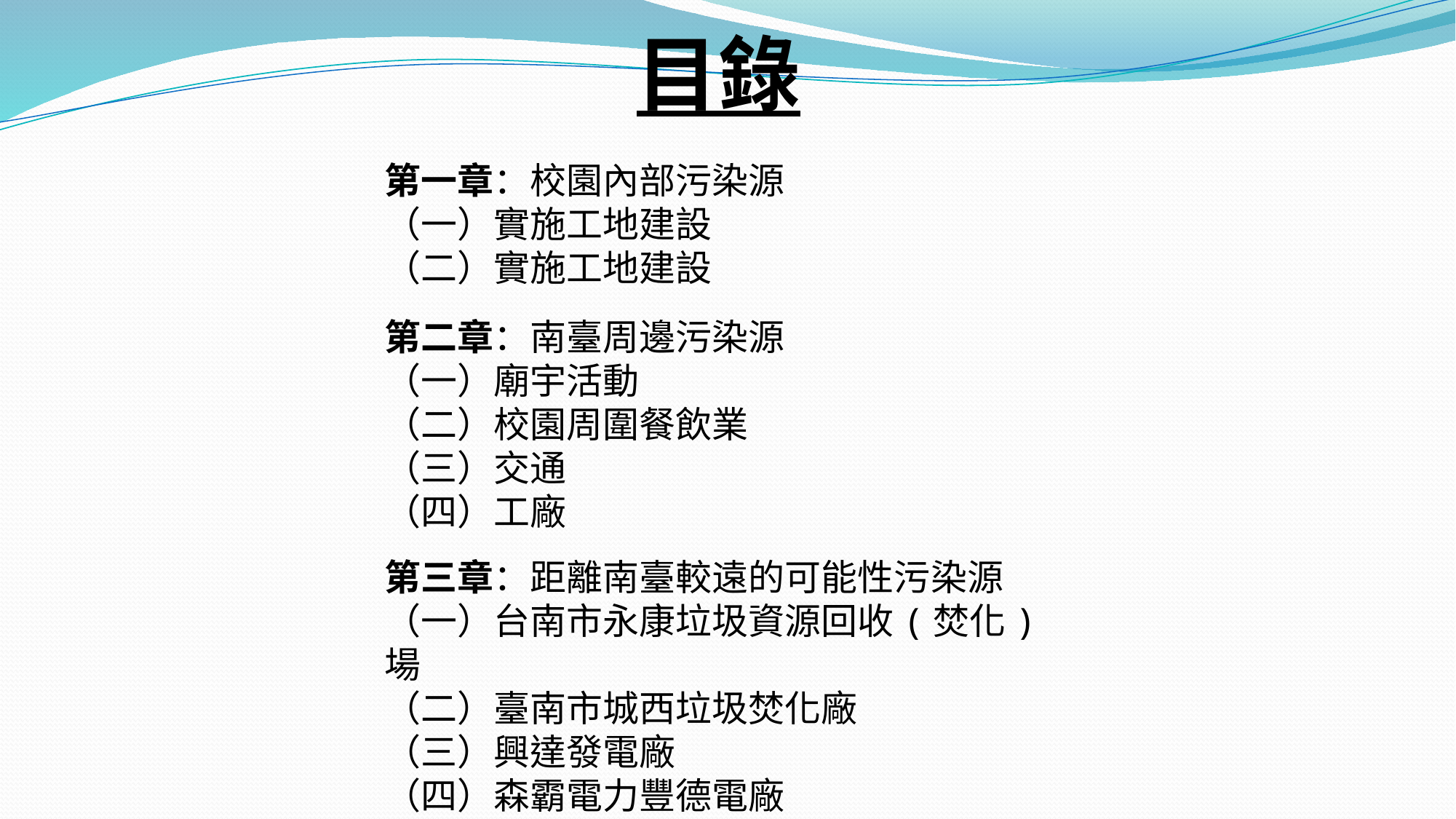

目錄
第一章：校園內部污染源
（一）實施工地建設
（二）實施工地建設
第二章：南臺周邊污染源
（一）廟宇活動
（二）校園周圍餐飲業
（三）交通
（四）工廠

第三章：距離南臺較遠的可能性污染源
（一）台南市永康垃圾資源回收(焚化)場
（二）臺南市城西垃圾焚化廠
（三）興達發電廠
（四）森霸電力豐德電廠